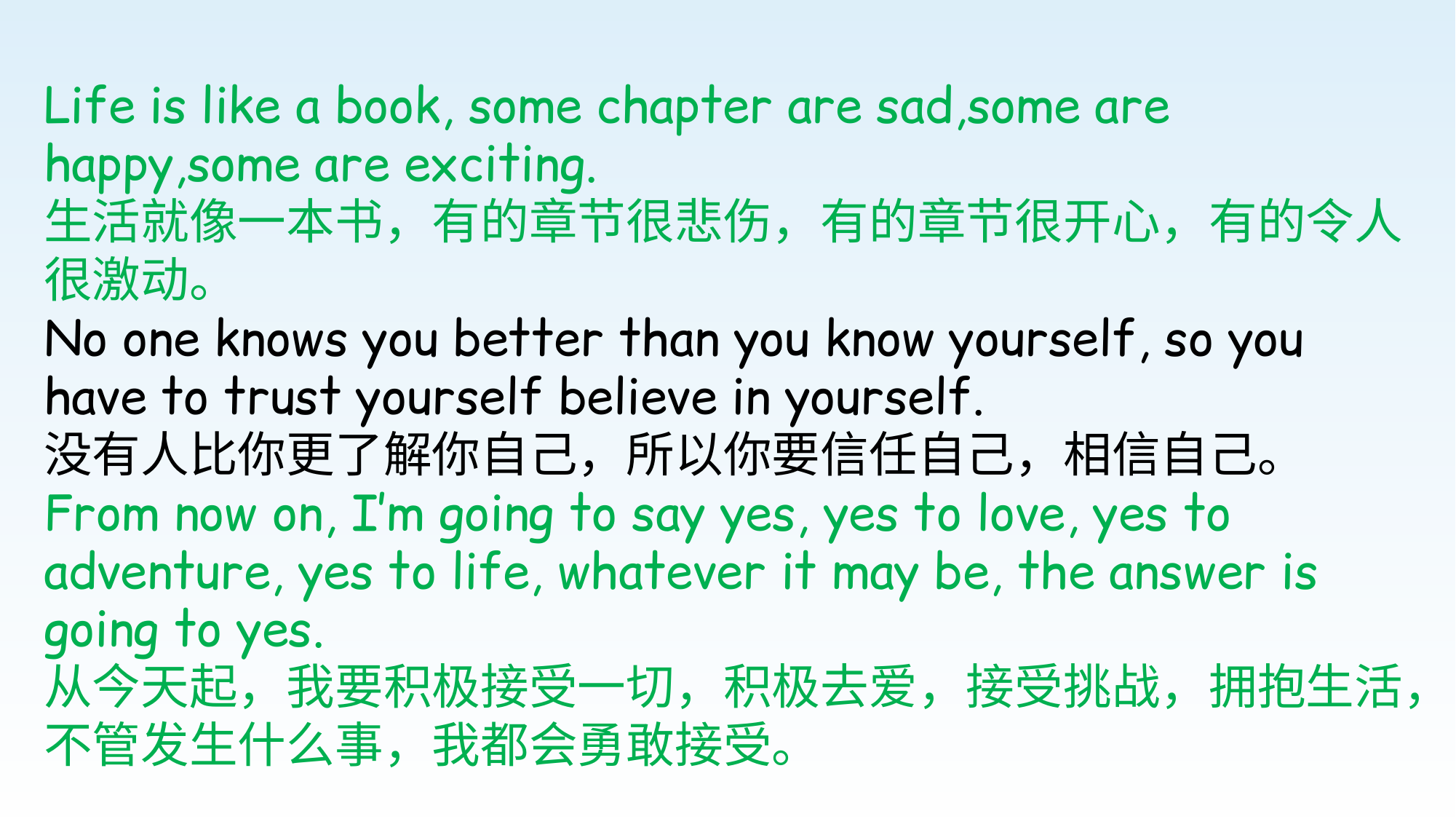

Life is like a book, some chapter are sad,some are happy,some are exciting.
生活就像一本书，有的章节很悲伤，有的章节很开心，有的令人很激动。
No one knows you better than you know yourself, so you have to trust yourself believe in yourself.
没有人比你更了解你自己，所以你要信任自己，相信自己。
From now on, I’m going to say yes, yes to love, yes to adventure, yes to life, whatever it may be, the answer is going to yes.
从今天起，我要积极接受一切，积极去爱，接受挑战，拥抱生活，不管发生什么事，我都会勇敢接受。